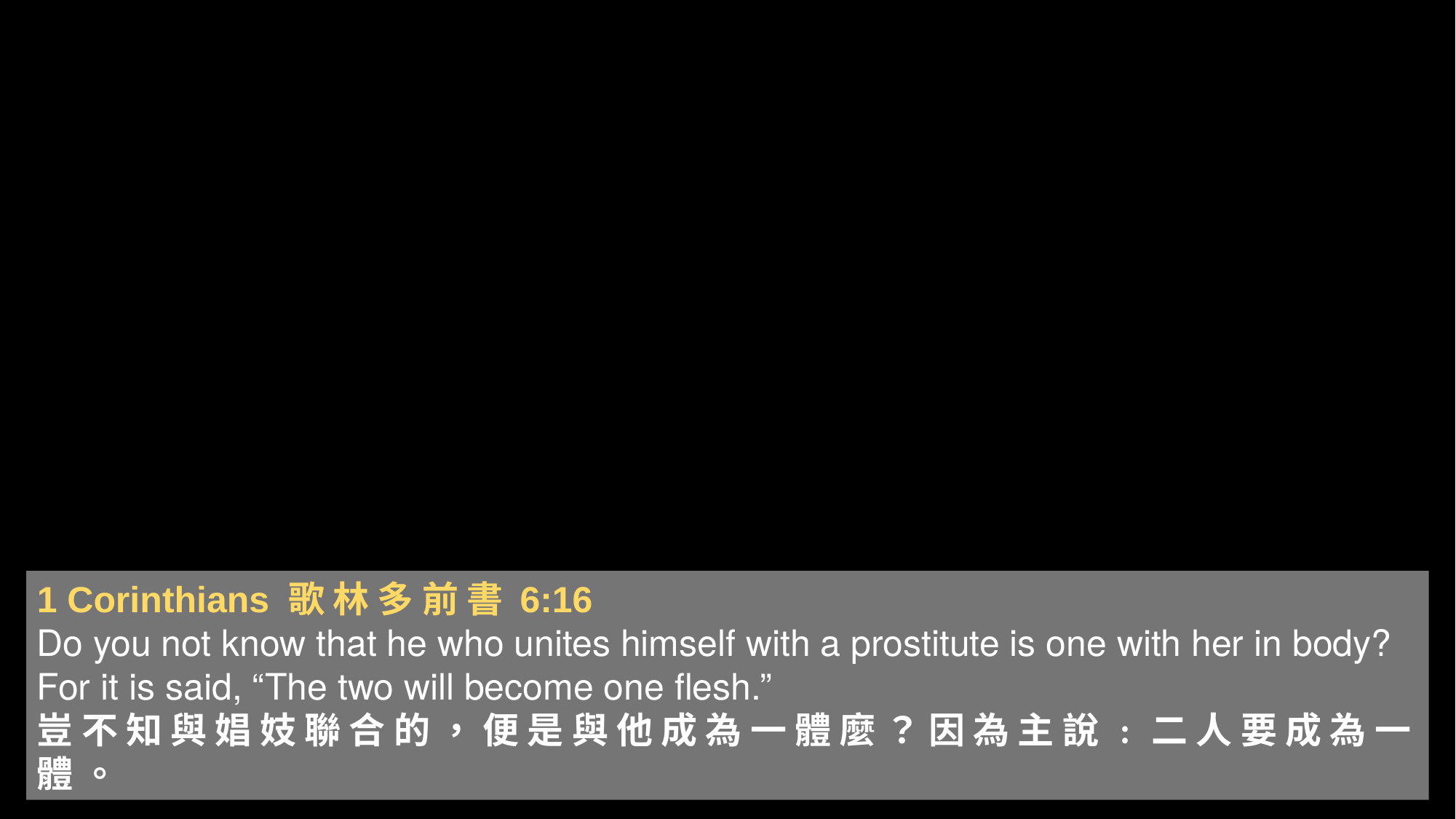

1 Corinthians 歌 林 多 前 書 6:16
Do you not know that he who unites himself with a prostitute is one with her in body? For it is said, “The two will become one flesh.”
豈 不 知 與 娼 妓 聯 合 的 ， 便 是 與 他 成 為 一 體 麼 ？ 因 為 主 說 ﹕ 二 人 要 成 為 一 體 。